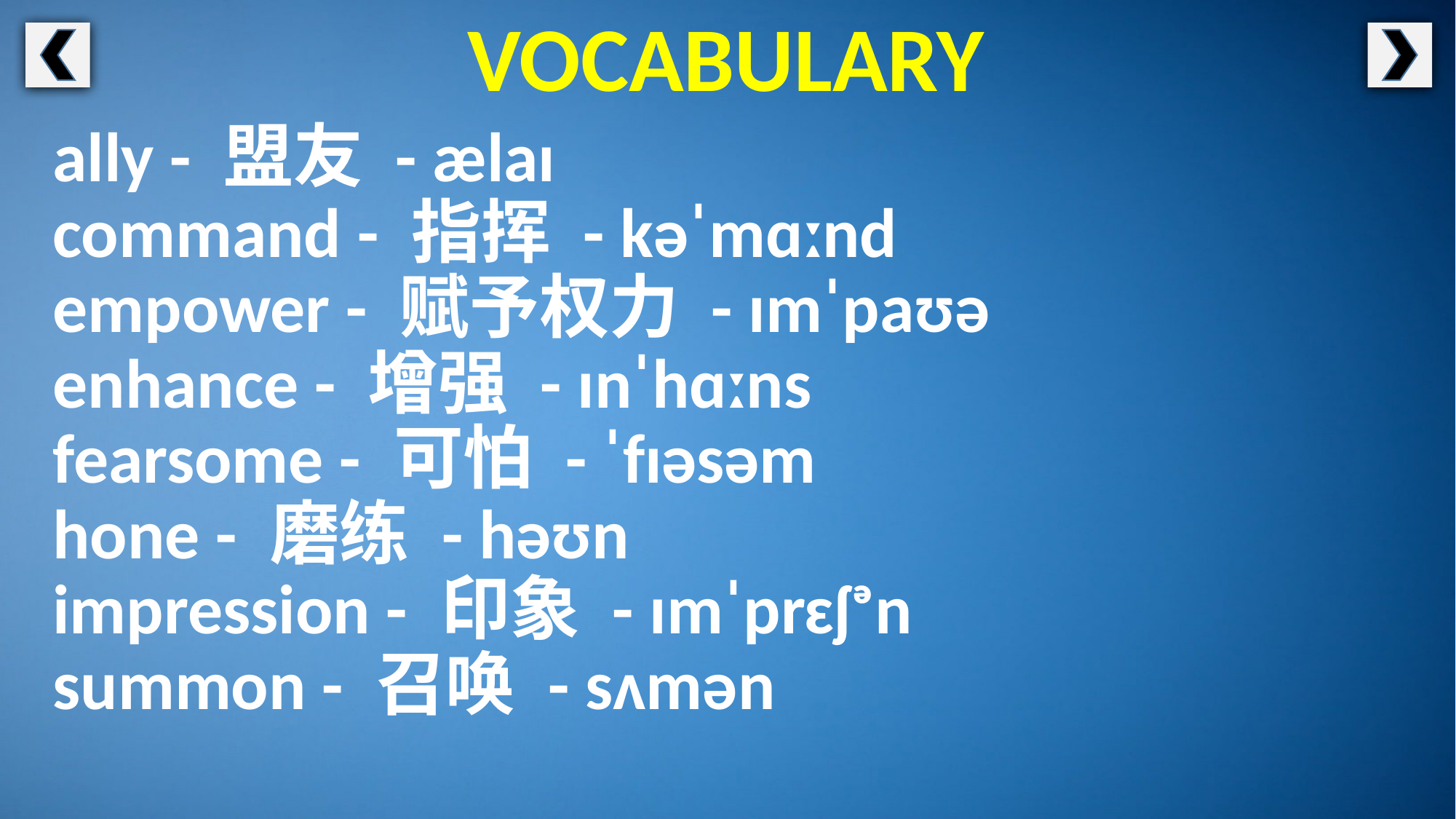

VOCABULARY
ally - 盟友 - ælaɪ
command - 指挥 - kəˈmɑːnd
empower - 赋予权力 - ɪmˈpaʊə
enhance - 增强 - ɪnˈhɑːns
fearsome - 可怕 - ˈfɪəsəm
hone - 磨练 - həʊn
impression - 印象 - ɪmˈprɛʃᵊn
summon - 召唤 - sʌmən